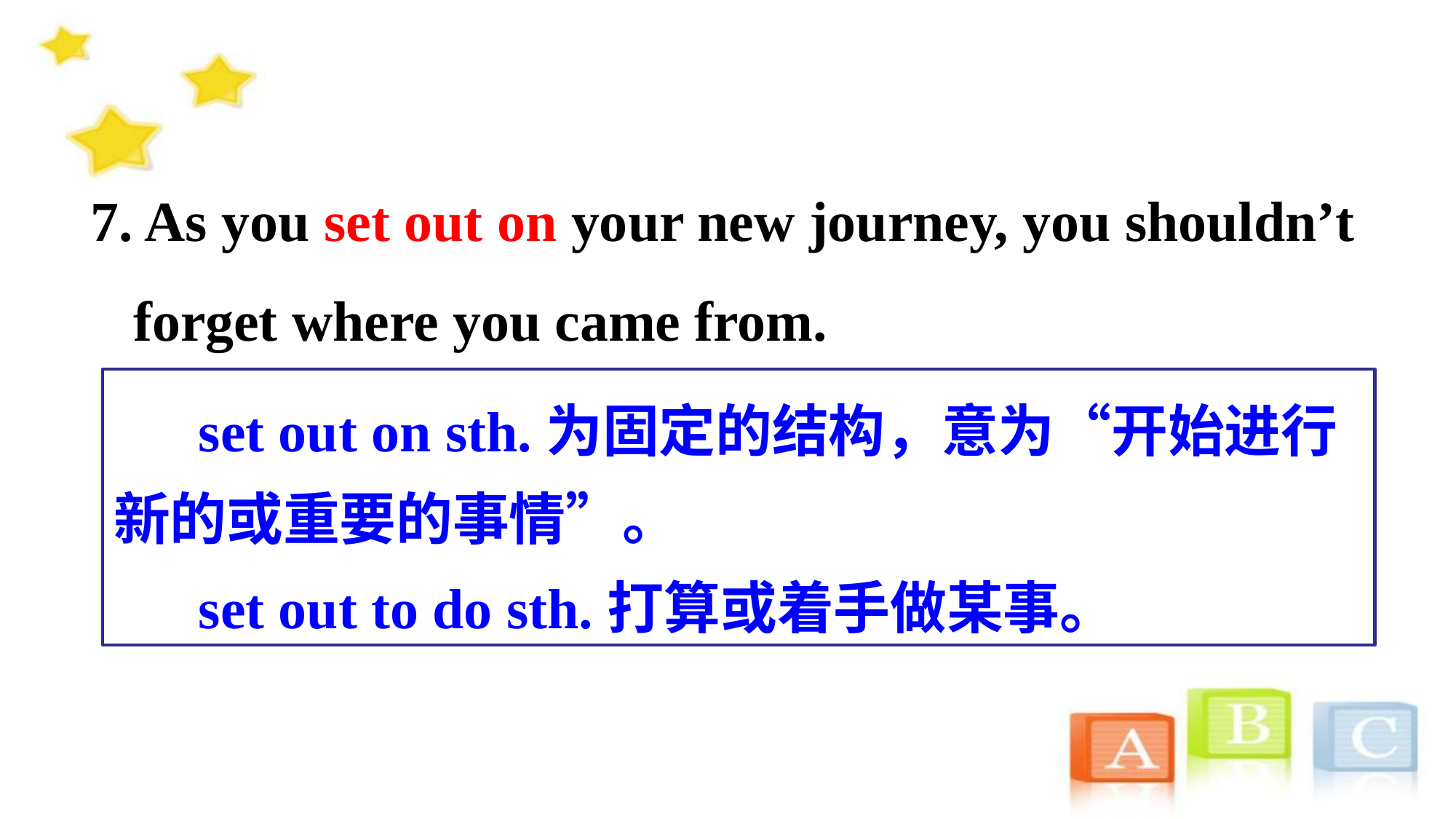

7. As you set out on your new journey, you shouldn’t
   forget where you came from.
      set out on sth.为固定的结构，意为“开始进行新的或重要的事情”。
      set out to do sth.打算或着手做某事。